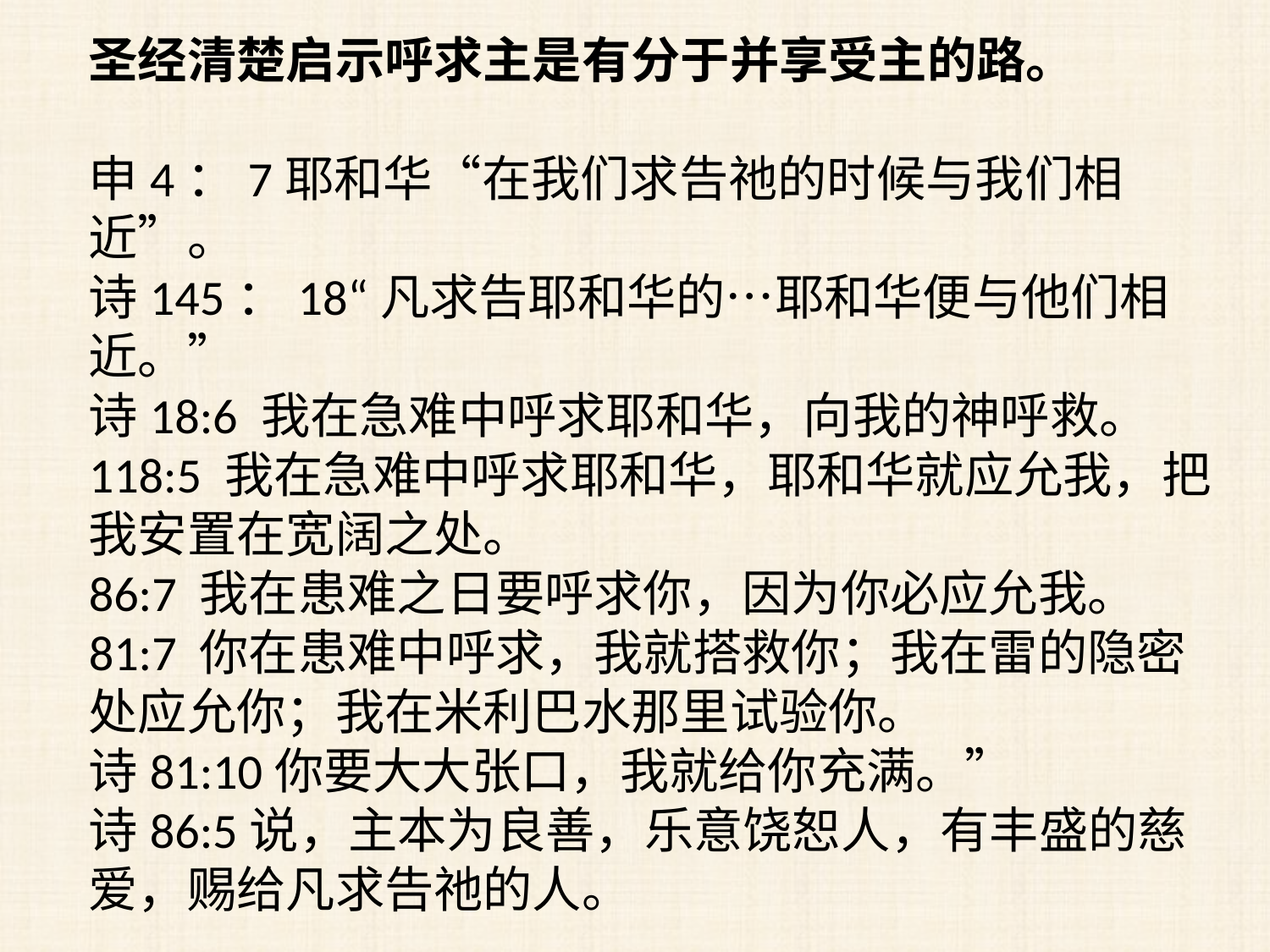

圣经清楚启示呼求主是有分于并享受主的路。
申4：7耶和华“在我们求告祂的时候与我们相近”。
诗145：18“凡求告耶和华的…耶和华便与他们相近。”
诗18:6 我在急难中呼求耶和华，向我的神呼救。
118:5 我在急难中呼求耶和华，耶和华就应允我，把我安置在宽阔之处。
86:7 我在患难之日要呼求你，因为你必应允我。
81:7 你在患难中呼求，我就搭救你；我在雷的隐密处应允你；我在米利巴水那里试验你。
诗81:10你要大大张口，我就给你充满。”
诗86:5说，主本为良善，乐意饶恕人，有丰盛的慈爱，赐给凡求告祂的人。